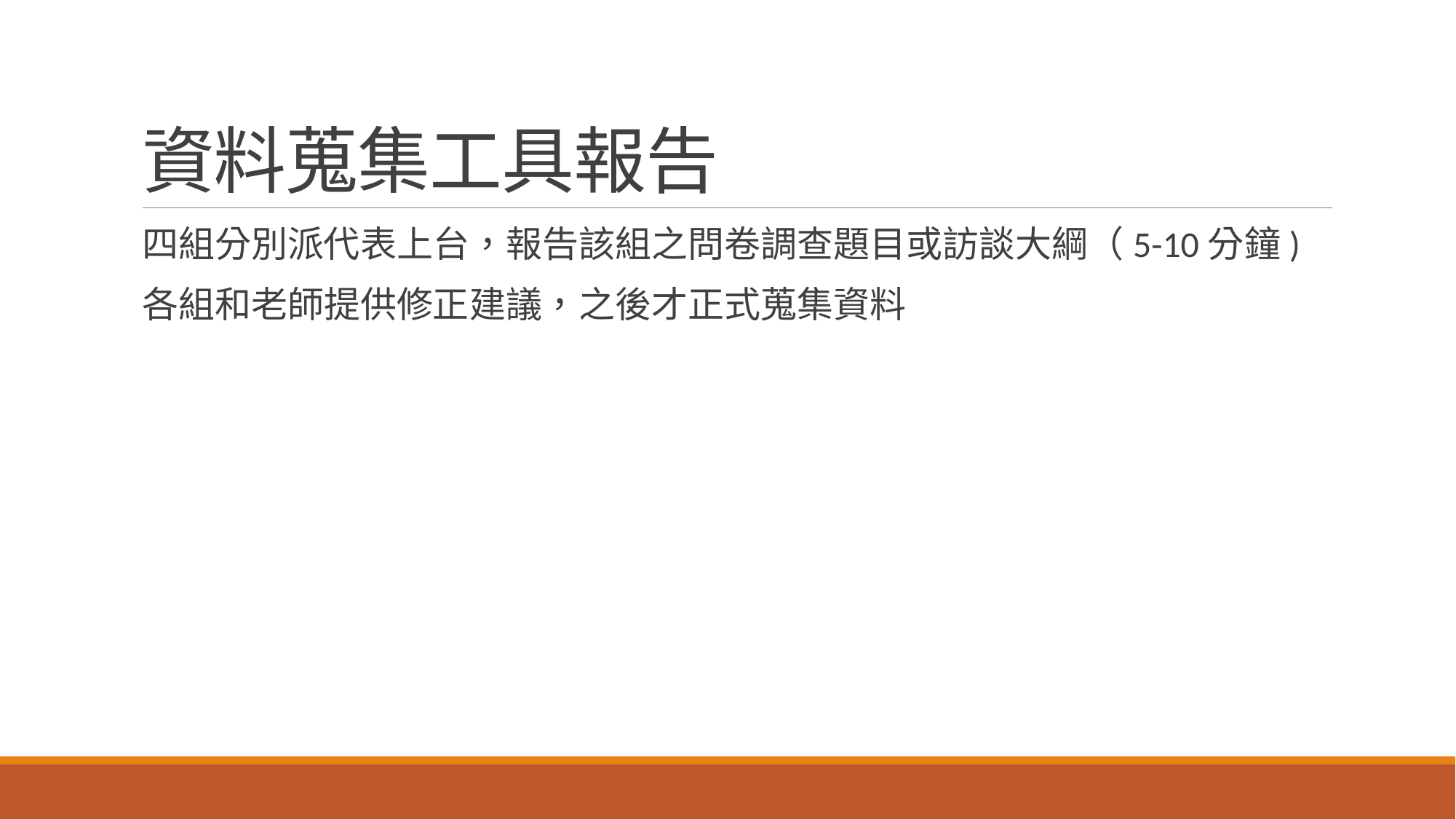

# 資料蒐集工具報告
四組分別派代表上台，報告該組之問卷調查題目或訪談大綱（5-10分鐘)
各組和老師提供修正建議，之後才正式蒐集資料